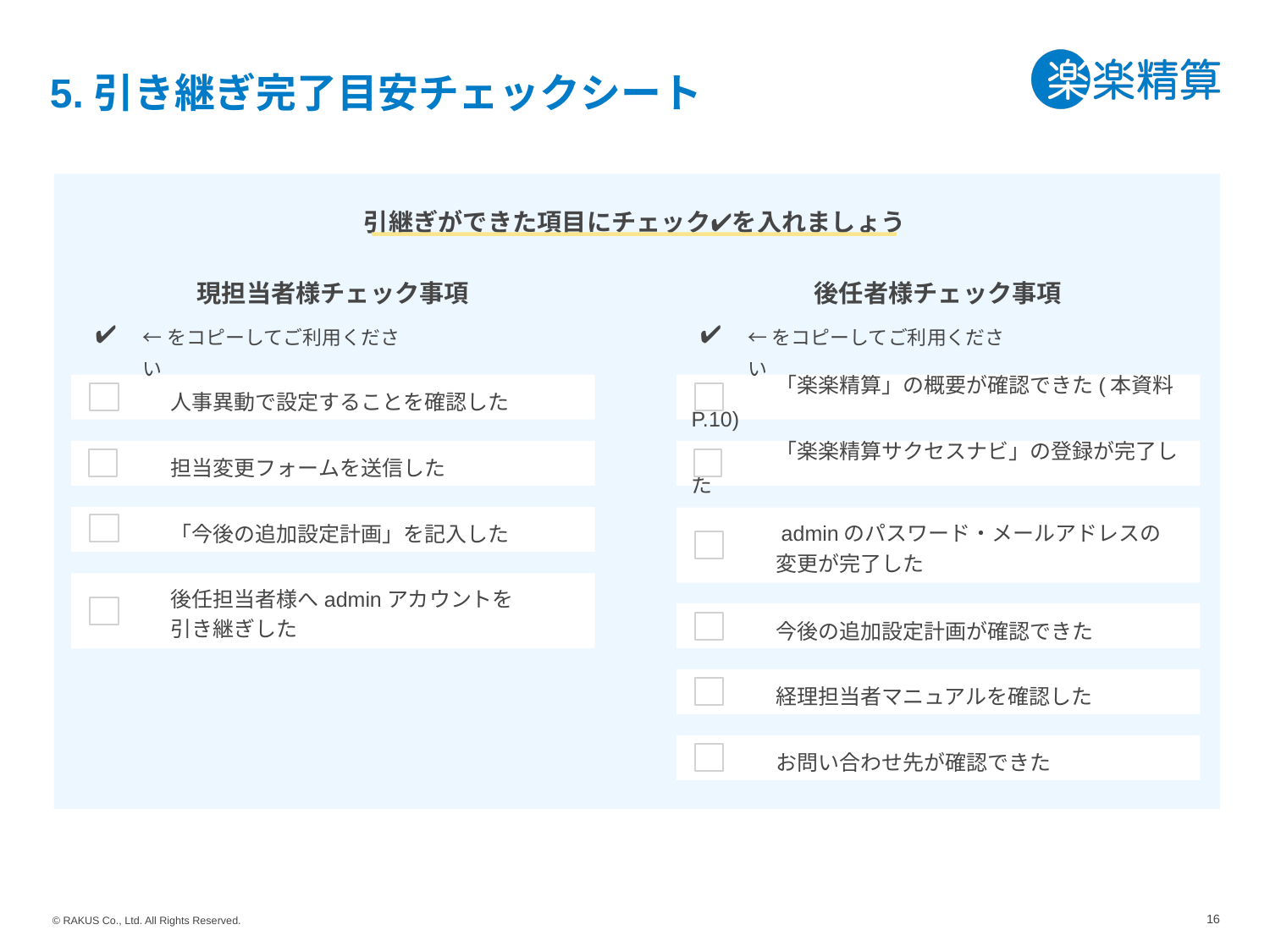

# 5.引き継ぎ完了目安チェックシート

引継ぎができた項目にチェック✔を入れましょう

現担当者様チェック事項
後任者様チェック事項
✔
✔
←をコピーしてご利用ください
←をコピーしてご利用ください
　　　　人事異動で設定することを確認した

　　　　「楽楽精算」の概要が確認できた(本資料P.10)

　　　　担当変更フォームを送信した

　　　　「楽楽精算サクセスナビ」の登録が完了した

　　　　「今後の追加設定計画」を記入した

　　　　adminのパスワード・メールアドレスの
　　　　変更が完了した

　　　　後任担当者様へadminアカウントを
　　　　引き継ぎした

　　　　今後の追加設定計画が確認できた

　　　　経理担当者マニュアルを確認した

　　　　お問い合わせ先が確認できた

16